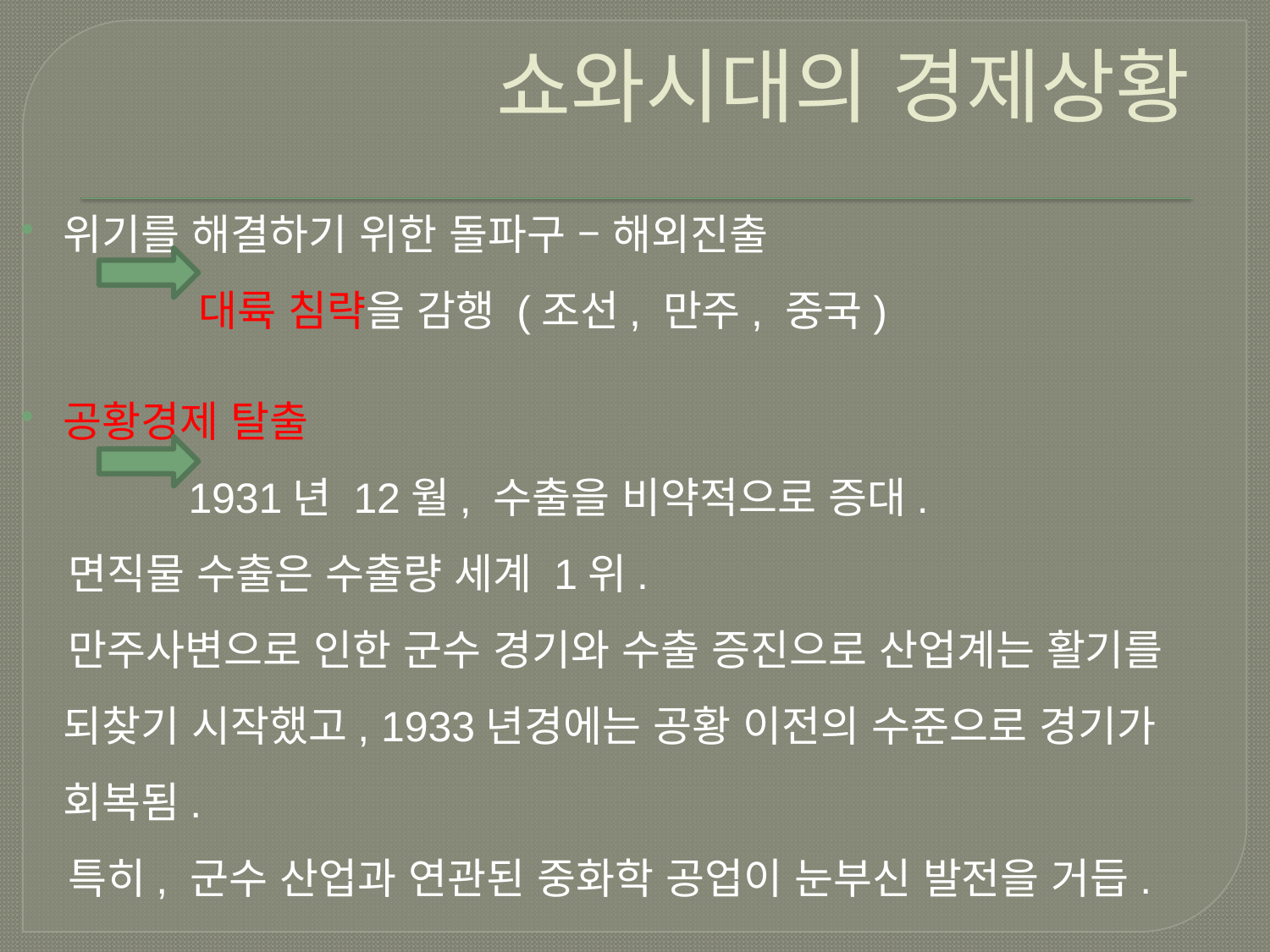

# 쇼와시대의 경제상황
위기를 해결하기 위한 돌파구 – 해외진출
              대륙 침략을 감행 (조선, 만주, 중국)

공황경제 탈출
              1931년 12월, 수출을 비약적으로 증대.
   면직물 수출은 수출량 세계 1위.
   만주사변으로 인한 군수 경기와 수출 증진으로 산업계는 활기를 되찾기 시작했고, 1933년경에는 공황 이전의 수준으로 경기가 회복됨.
   특히, 군수 산업과 연관된 중화학 공업이 눈부신 발전을 거듭.